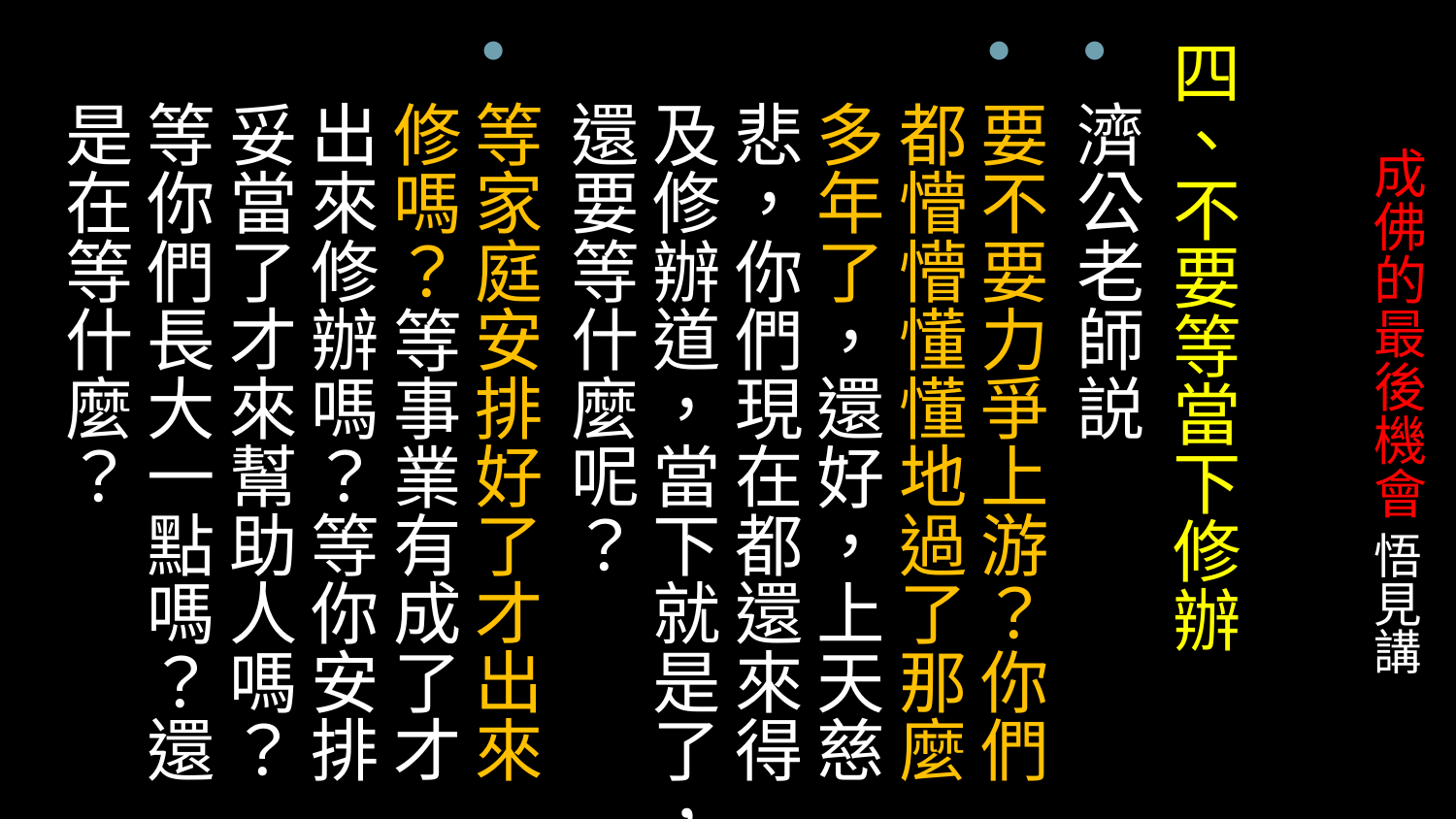

四、不要等當下修辦
濟公老師説
要不要力爭上游？你們都懵懵懂懂地過了那麼多年了，還好，上天慈悲，你們現在都還來得及修辦道，當下就是了，還要等什麼呢？
等家庭安排好了才出來修嗎？等事業有成了才出來修辦嗎？等你安排妥當了才來幫助人嗎？等你們長大一點嗎？還是在等什麼？

# 成佛的最後機會 悟見講